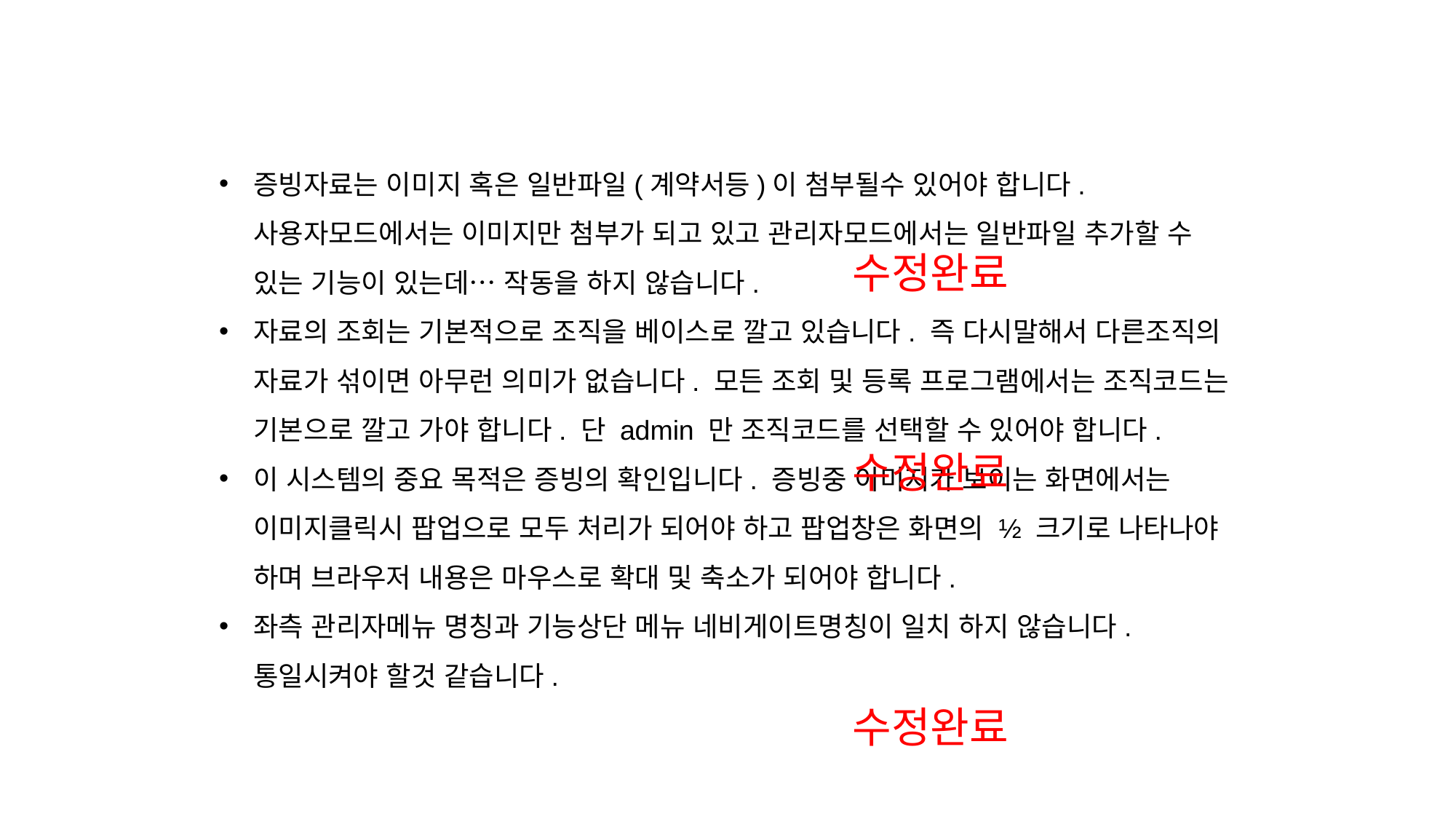

증빙자료는 이미지 혹은 일반파일(계약서등)이 첨부될수 있어야 합니다. 사용자모드에서는 이미지만 첨부가 되고 있고 관리자모드에서는 일반파일 추가할 수 있는 기능이 있는데… 작동을 하지 않습니다.
자료의 조회는 기본적으로 조직을 베이스로 깔고 있습니다. 즉 다시말해서 다른조직의 자료가 섞이면 아무런 의미가 없습니다. 모든 조회 및 등록 프로그램에서는 조직코드는 기본으로 깔고 가야 합니다. 단 admin 만 조직코드를 선택할 수 있어야 합니다.
이 시스템의 중요 목적은 증빙의 확인입니다. 증빙중 이미지가 보이는 화면에서는 이미지클릭시 팝업으로 모두 처리가 되어야 하고 팝업창은 화면의 ½ 크기로 나타나야 하며 브라우저 내용은 마우스로 확대 및 축소가 되어야 합니다.
좌측 관리자메뉴 명칭과 기능상단 메뉴 네비게이트명칭이 일치 하지 않습니다. 통일시켜야 할것 같습니다.
수정완료
수정완료
수정완료